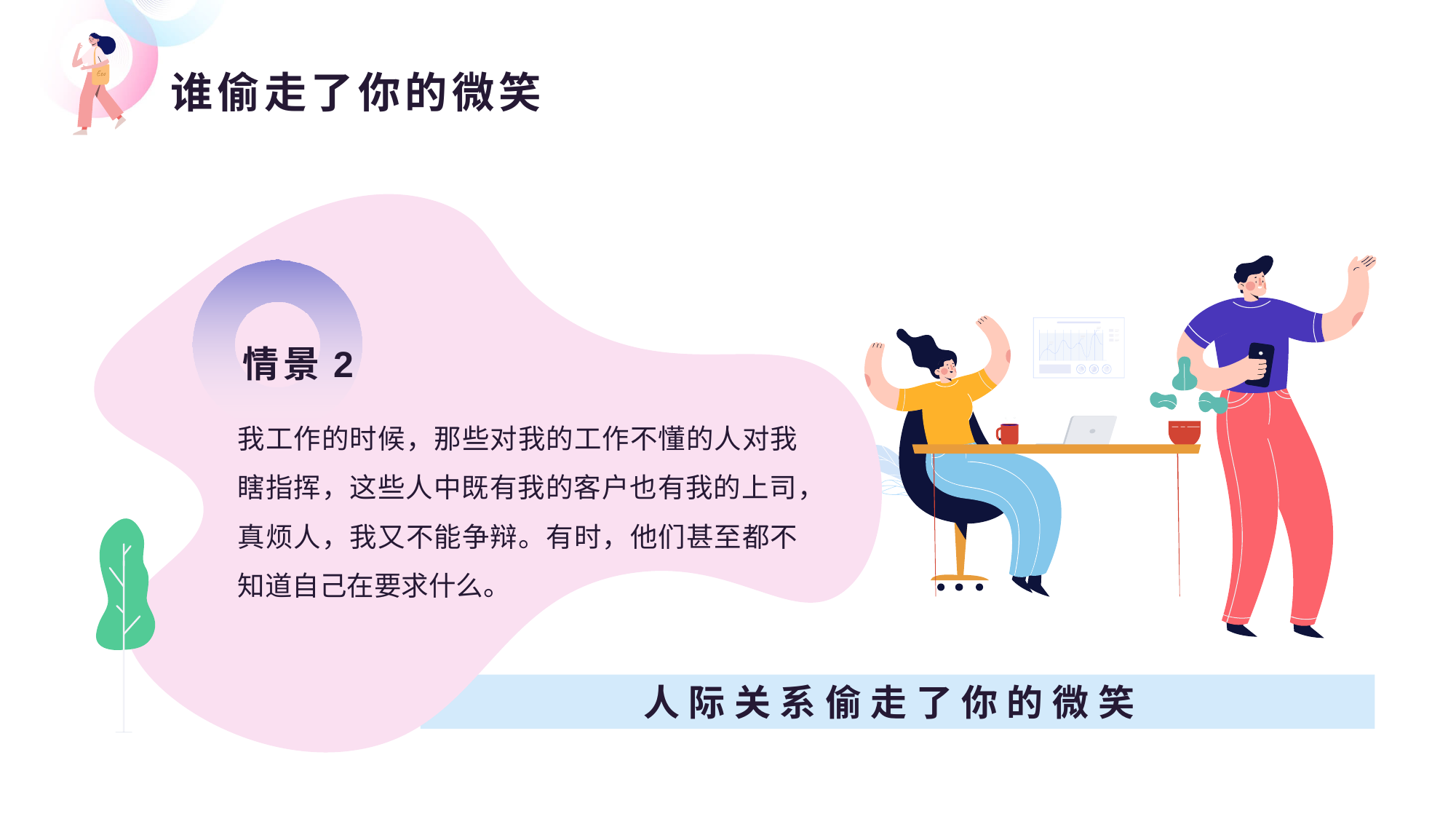

# 谁偷走了你的微笑

情景2
我工作的时候，那些对我的工作不懂的人对我瞎指挥，这些人中既有我的客户也有我的上司，真烦人，我又不能争辩。有时，他们甚至都不知道自己在要求什么。

人际关系偷走了你的微笑